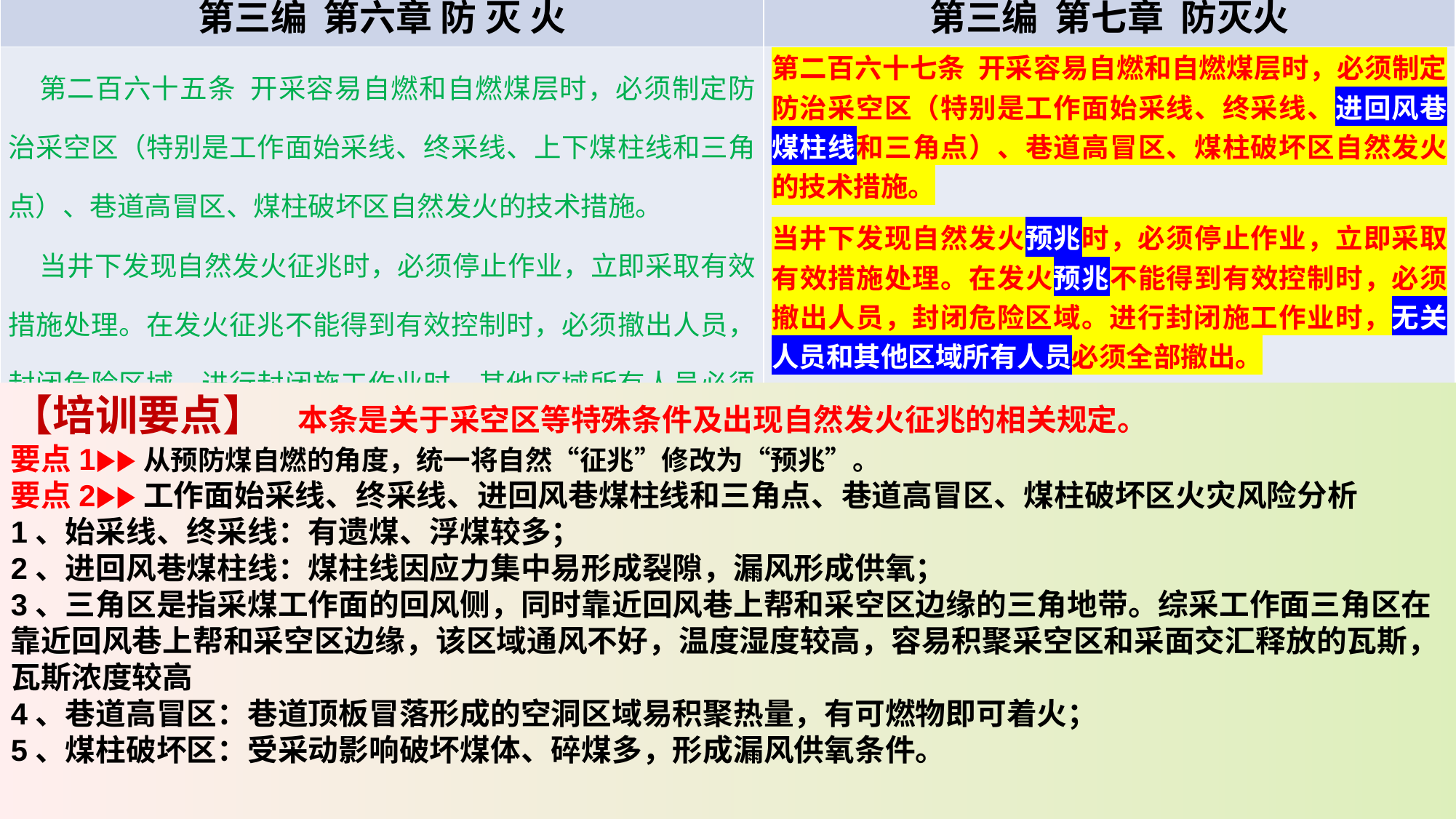

| 《煤矿安全规程》（2022版） | 《煤矿安全规程》（2025版） |
| --- | --- |
| 第三编 第六章 防 灭 火 | 第三编 第七章 防灭火 |
| 第二百六十五条 开采容易自燃和自燃煤层时，必须制定防治采空区（特别是工作面始采线、终采线、上下煤柱线和三角点）、巷道高冒区、煤柱破坏区自然发火的技术措施。 当井下发现自然发火征兆时，必须停止作业，立即采取有效措施处理。在发火征兆不能得到有效控制时，必须撤出人员，封闭危险区域。进行封闭施工作业时，其他区域所有人员必须全部撤出。 | 第二百六十七条 开采容易自燃和自燃煤层时，必须制定防治采空区（特别是工作面始采线、终采线、进回风巷煤柱线和三角点）、巷道高冒区、煤柱破坏区自然发火的技术措施。 当井下发现自然发火预兆时，必须停止作业，立即采取有效措施处理。在发火预兆不能得到有效控制时，必须撤出人员，封闭危险区域。进行封闭施工作业时，无关人员和其他区域所有人员必须全部撤出。 |
【培训要点】    本条是关于采空区等特殊条件及出现自然发火征兆的相关规定。
要点1▶▶从预防煤自燃的角度，统一将自然“征兆”修改为“预兆”。
要点2▶▶工作面始采线、终采线、进回风巷煤柱线和三角点、巷道高冒区、煤柱破坏区火灾风险分析
1、始采线、终采线：有遗煤、浮煤较多；
2、进回风巷煤柱线：煤柱线因应力集中易形成裂隙，漏风形成供氧；
3、三角区是指采煤工作面的回风侧，同时靠近回风巷上帮和采空区边缘的三角地带。综采工作面三角区在靠近回风巷上帮和采空区边缘，该区域通风不好，温度湿度较高，容易积聚采空区和采面交汇释放的瓦斯，瓦斯浓度较高
4、巷道高冒区：巷道顶板冒落形成的空洞区域易积聚热量，有可燃物即可着火；
5、煤柱破坏区：受采动影响破坏煤体、碎煤多，形成漏风供氧条件。